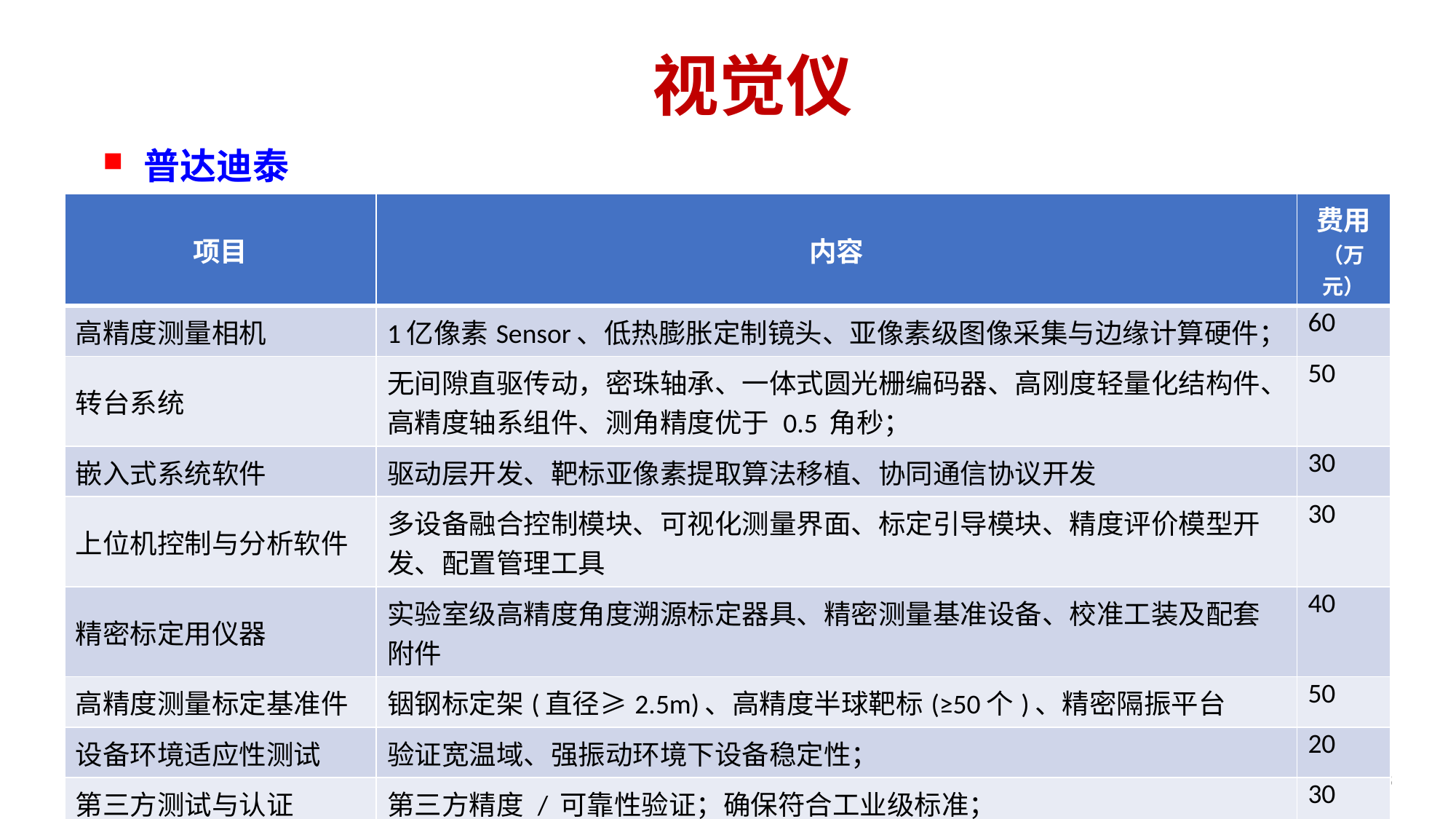

# 视觉仪
普达迪泰
| 项目 | 内容 | 费用（万元） |
| --- | --- | --- |
| 高精度测量相机 | 1亿像素Sensor、低热膨胀定制镜头、亚像素级图像采集与边缘计算硬件； | 60 |
| 转台系统 | 无间隙直驱传动，密珠轴承、一体式圆光栅编码器、高刚度轻量化结构件、高精度轴系组件、测角精度优于 0.5 角秒； | 50 |
| 嵌入式系统软件 | 驱动层开发、靶标亚像素提取算法移植、协同通信协议开发 | 30 |
| 上位机控制与分析软件 | 多设备融合控制模块、可视化测量界面、标定引导模块、精度评价模型开发、配置管理工具 | 30 |
| 精密标定用仪器 | 实验室级高精度角度溯源标定器具、精密测量基准设备、校准工装及配套附件 | 40 |
| 高精度测量标定基准件 | 铟钢标定架(直径≥2.5m)、高精度半球靶标(≥50个)、精密隔振平台 | 50 |
| 设备环境适应性测试 | 验证宽温域、强振动环境下设备稳定性； | 20 |
| 第三方测试与认证 | 第三方精度 / 可靠性验证；确保符合工业级标准； | 30 |
| 总计 |  | 310 |
8